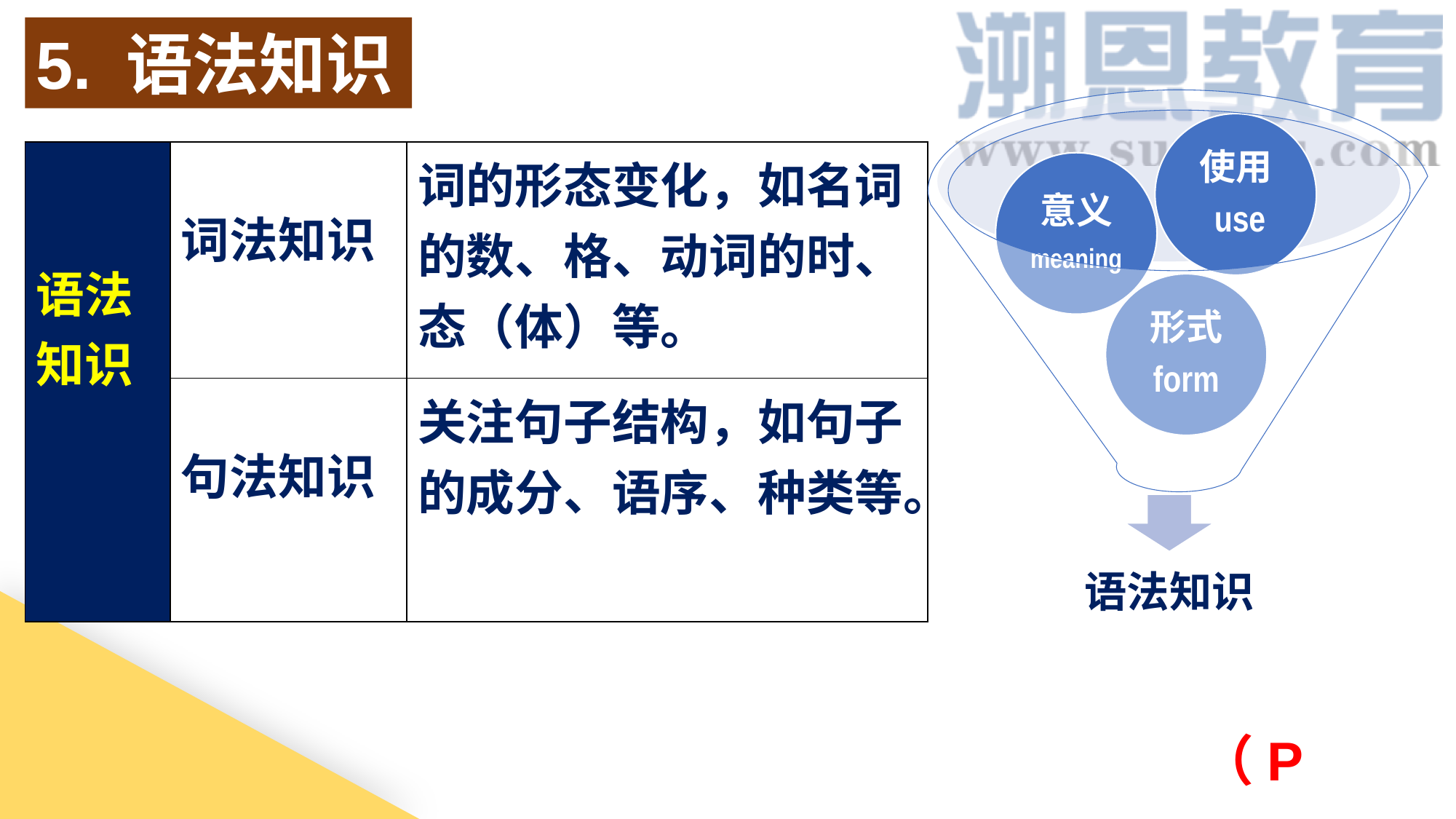

5. 语法知识
语法知识
形式
form
意义
meaning
使用
 use
| 语法 知识 | 词法知识 | 词的形态变化，如名词的数、格、动词的时、态（体）等。 |
| --- | --- | --- |
|  | 句法知识 | 关注句子结构，如句子的成分、语序、种类等。 |

                                          （P 23）